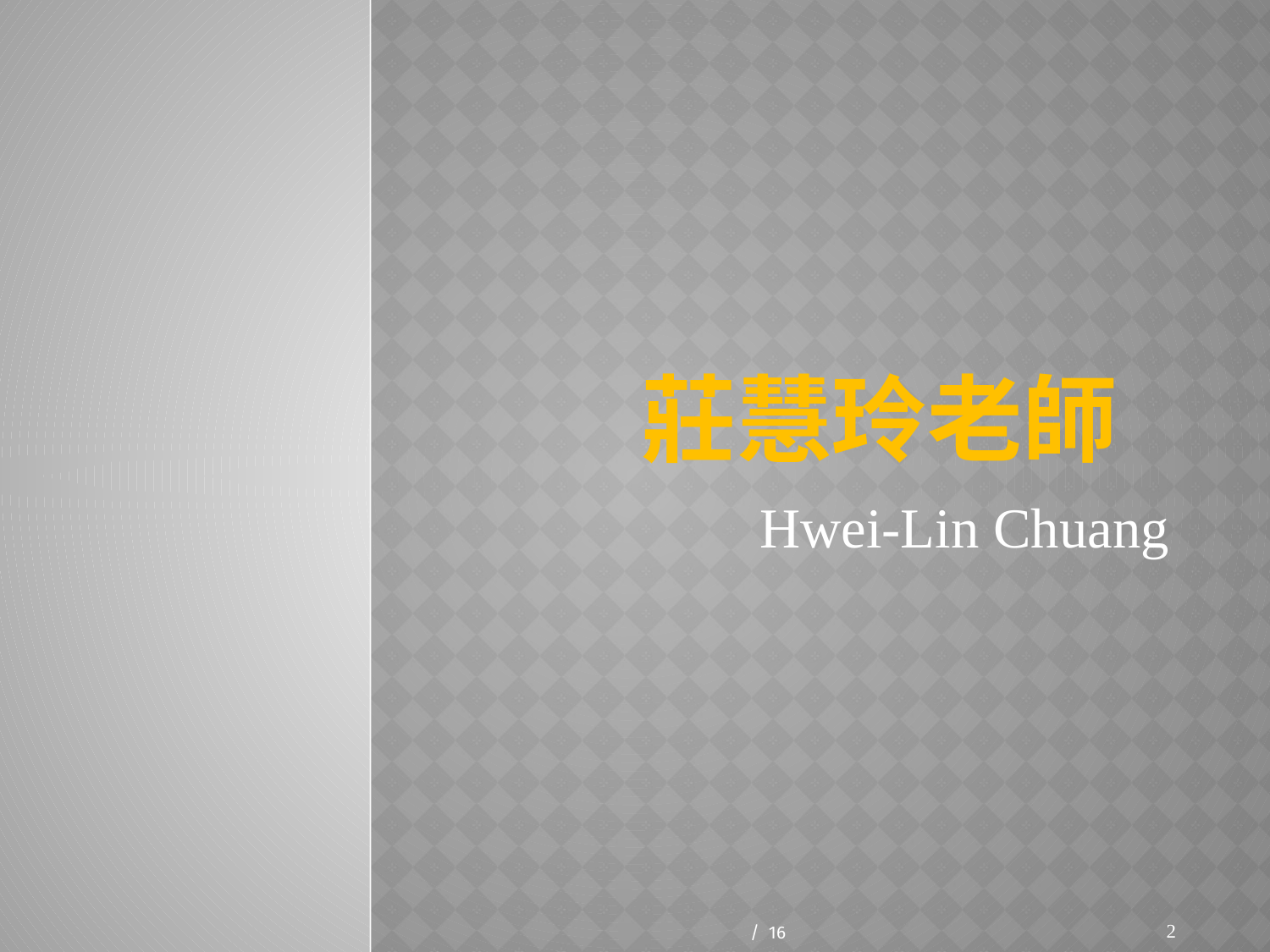

# 莊慧玲老師
Hwei-Lin Chuang
2
/  16